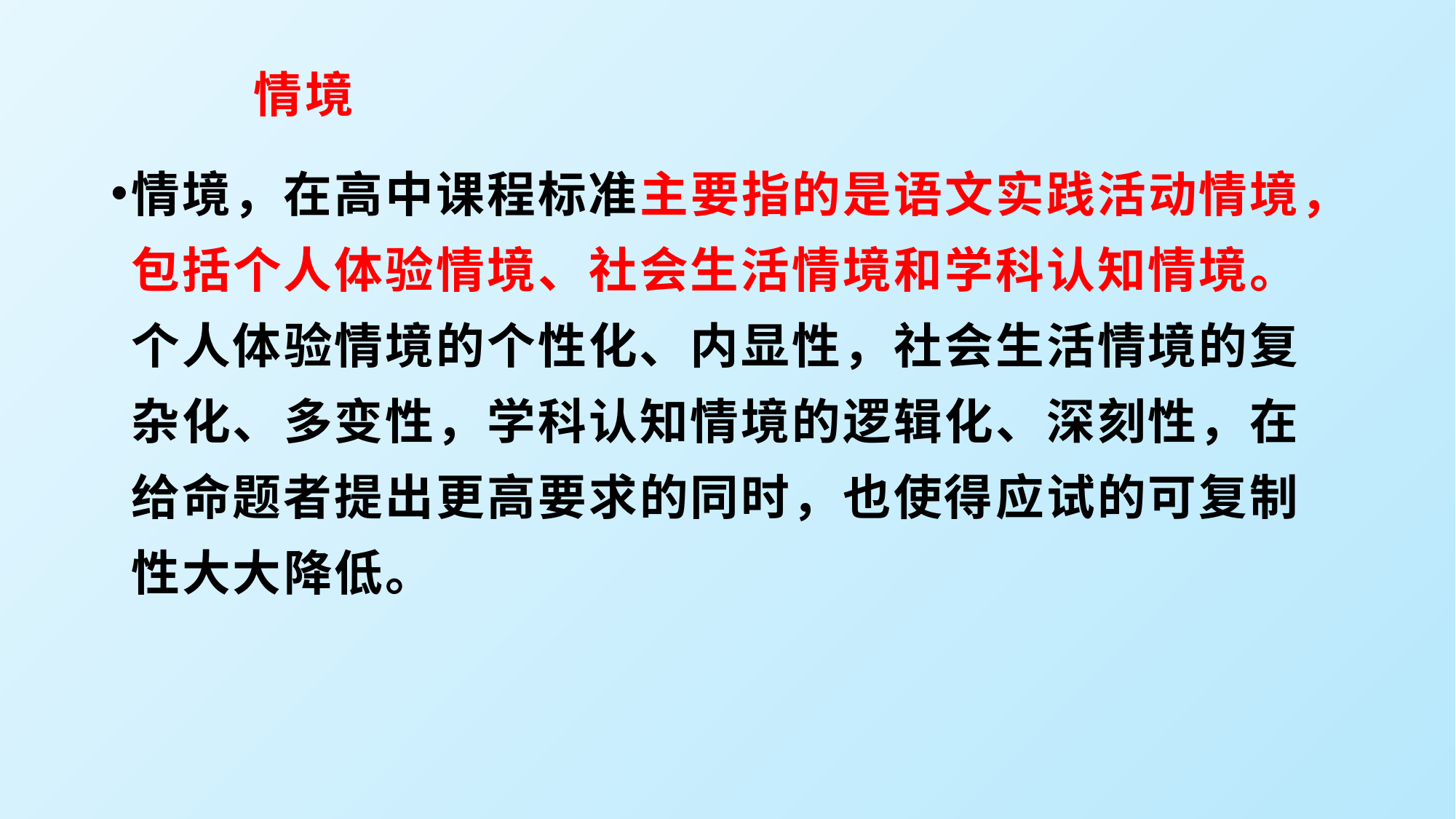

# 情境
情境，在高中课程标准主要指的是语文实践活动情境，包括个人体验情境、社会生活情境和学科认知情境。个人体验情境的个性化、内显性，社会生活情境的复杂化、多变性，学科认知情境的逻辑化、深刻性，在给命题者提出更高要求的同时，也使得应试的可复制性大大降低。